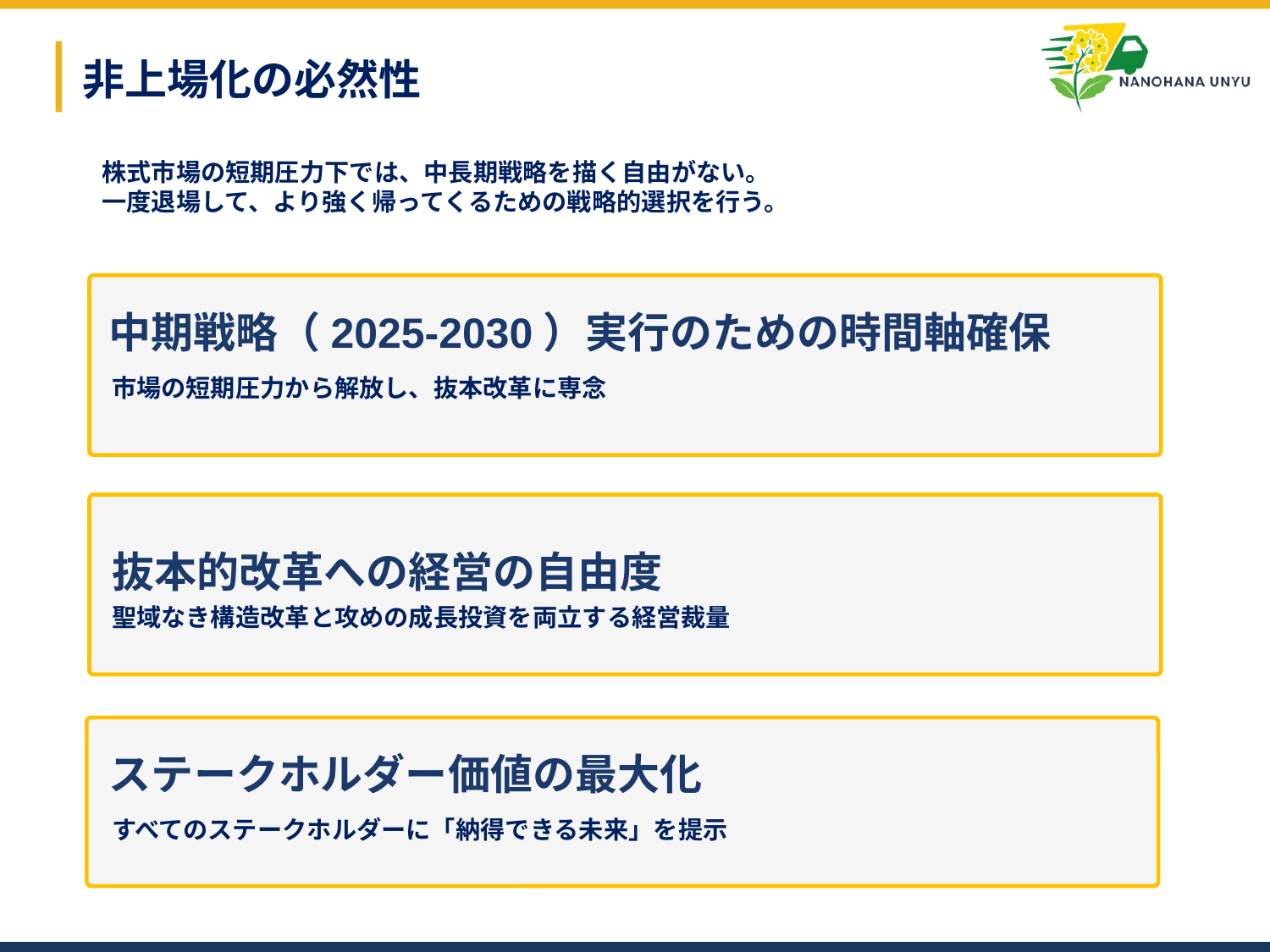

非上場化の必然性
株式市場の短期圧力下では、中長期戦略を描く自由がない。
一度退場して、より強く帰ってくるための戦略的選択を行う。

中期戦略（2025-2030）実行のための時間軸確保
市場の短期圧力から解放し、抜本改革に専念

抜本的改革への経営の自由度
聖域なき構造改革と攻めの成長投資を両立する経営裁量

ステークホルダー価値の最大化
すべてのステークホルダーに「納得できる未来」を提示